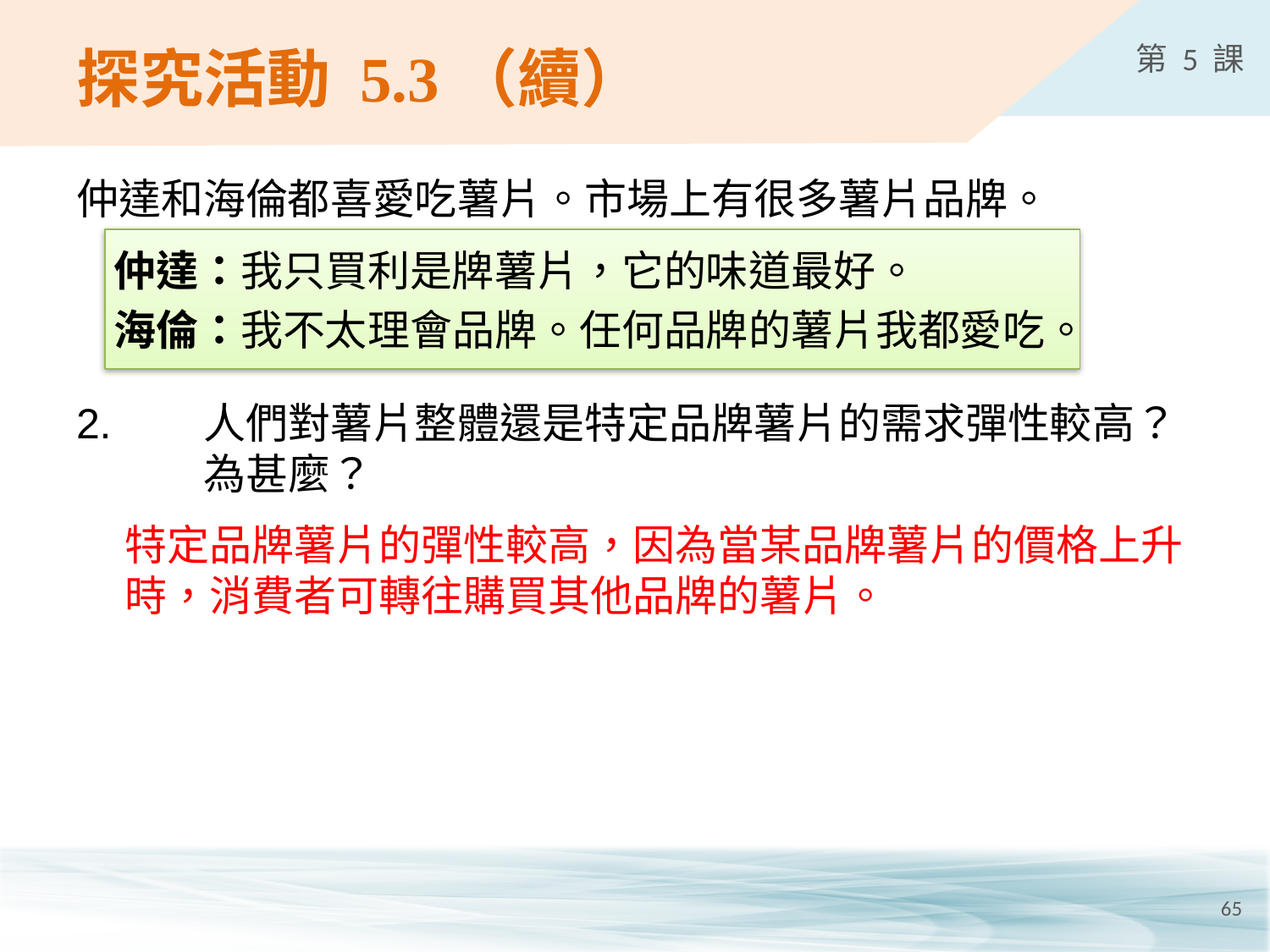

# 探究活動 5.3（續）
仲達和海倫都喜愛吃薯片。市場上有很多薯片品牌。
仲達：我只買利是牌薯片，它的味道最好。
海倫：我不太理會品牌。任何品牌的薯片我都愛吃。
2.	人們對薯片整體還是特定品牌薯片的需求彈性較高？
	為甚麼？

特定品牌薯片的彈性較高，因為當某品牌薯片的價格上升時，消費者可轉往購買其他品牌的薯片。
65